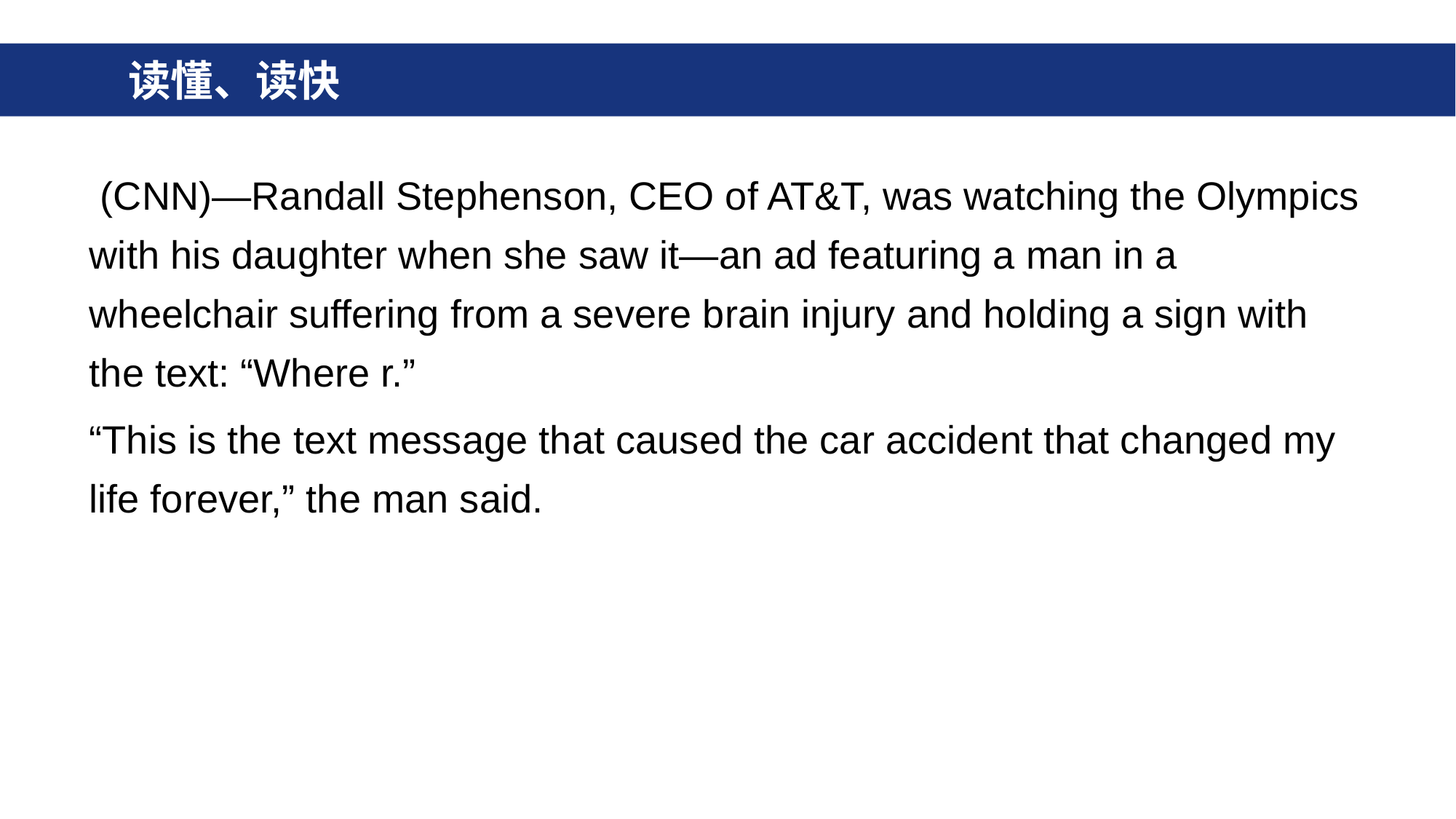

# 读懂、读快
 (CNN)—Randall Stephenson, CEO of AT&T, was watching the Olympics with his daughter when she saw it—an ad featuring a man in a wheelchair suffering from a severe brain injury and holding a sign with the text: “Where r.”
“This is the text message that caused the car accident that changed my life forever,” the man said.